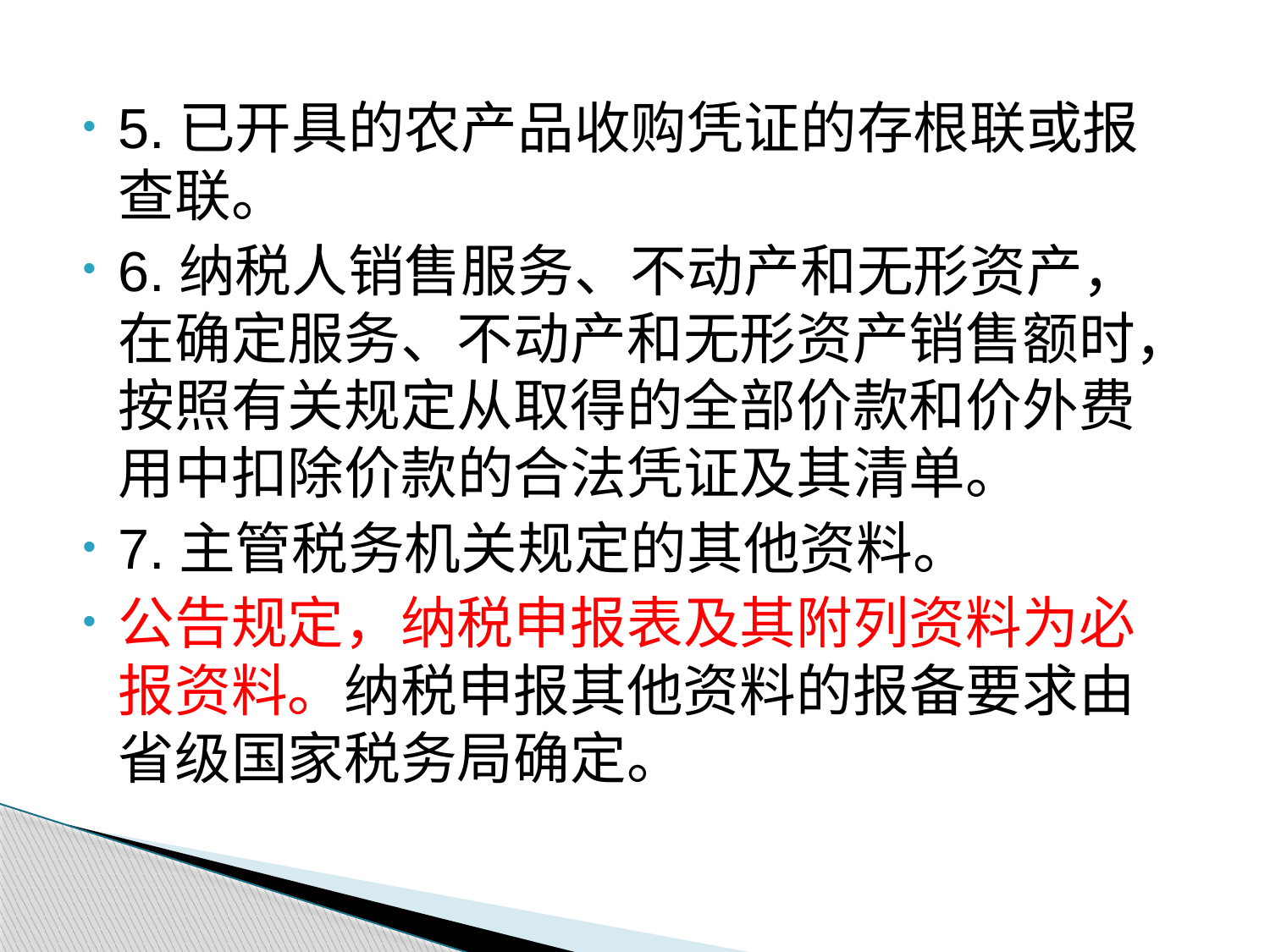

5.已开具的农产品收购凭证的存根联或报查联。
6.纳税人销售服务、不动产和无形资产，在确定服务、不动产和无形资产销售额时，按照有关规定从取得的全部价款和价外费用中扣除价款的合法凭证及其清单。
7.主管税务机关规定的其他资料。
公告规定，纳税申报表及其附列资料为必报资料。纳税申报其他资料的报备要求由省级国家税务局确定。